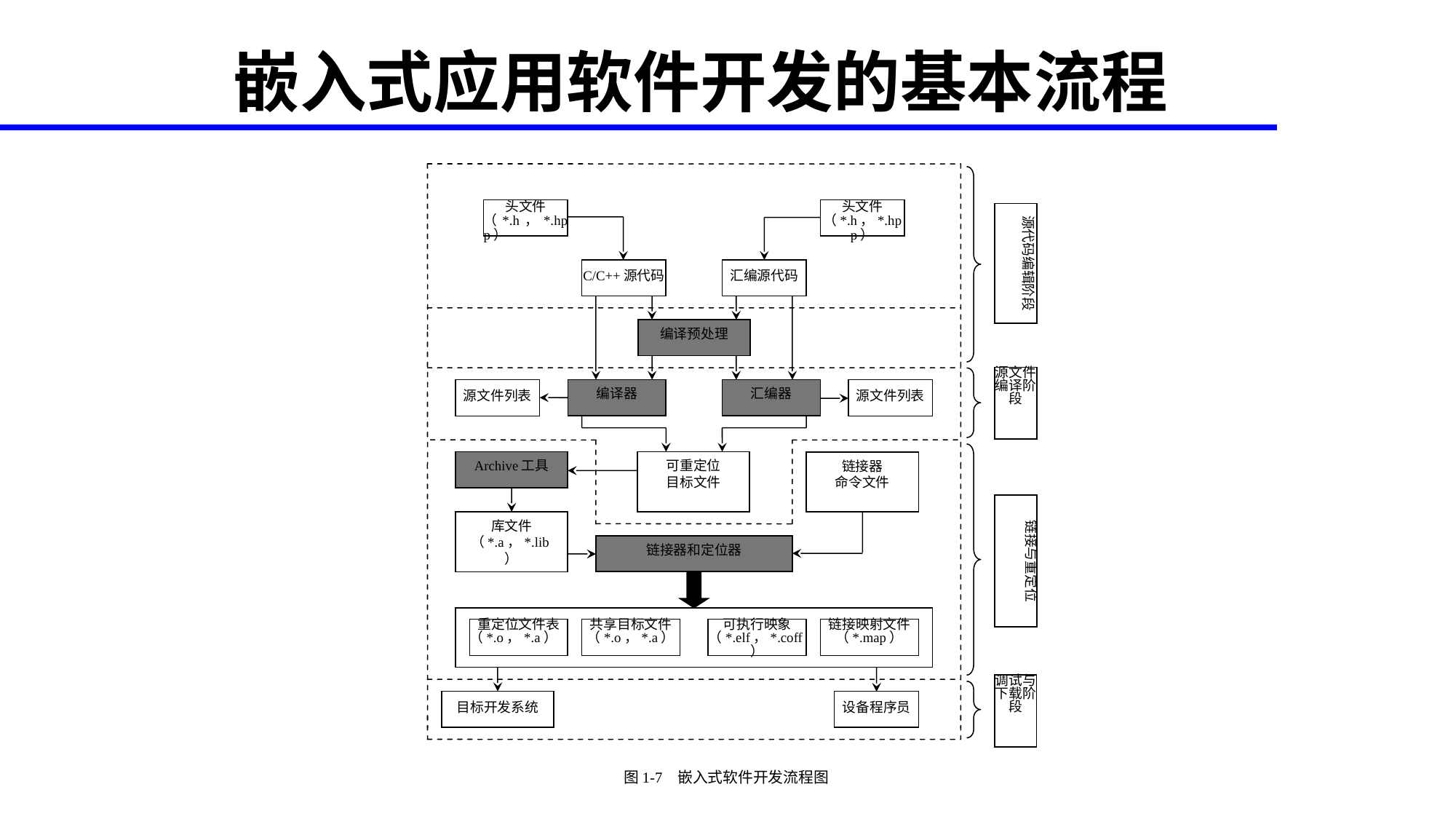

嵌入式应用软件开发的基本流程

头文件
（*.h，*.hpp）
头文件
（*.h，*.hpp）
源代码编辑阶段

C/C++源代码
汇编源代码

编译预处理

源文件编译阶段

源文件列表
编译器
汇编器
源文件列表

Archive工具
可重定位
目标文件
链接器
命令文件

链接与重定位
库文件
（*.a，*.lib）

链接器和定位器

重定位文件表
（*.o，*.a）
共享目标文件
（*.o，*.a）

可执行映象
（*.elf，*.coff）
链接映射文件
（*.map）

调试与下载阶段

目标开发系统
设备程序员

图1-7   嵌入式软件开发流程图
51